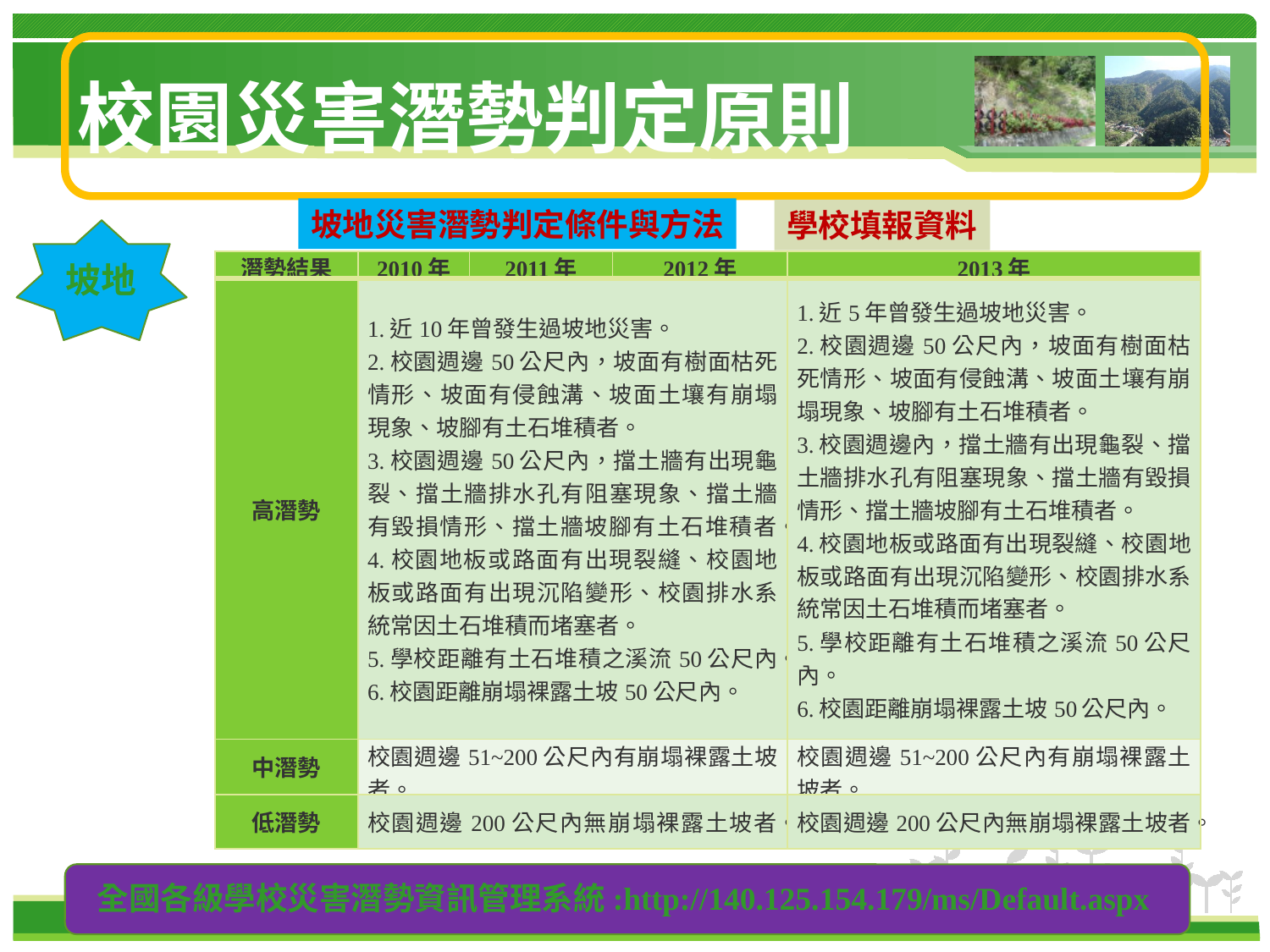

# 校園災害潛勢判定原則

坡地災害潛勢判定條件與方法
學校填報資料

| 潛勢結果 | 2010年 | 2011年 | 2012年 | 2013年 |
| --- | --- | --- | --- | --- |
| 高潛勢 | 1.近10年曾發生過坡地災害。 2.校園週邊50公尺內，坡面有樹面枯死情形、坡面有侵蝕溝、坡面土壤有崩塌現象、坡腳有土石堆積者。 3.校園週邊50公尺內，擋土牆有出現龜裂、擋土牆排水孔有阻塞現象、擋土牆有毀損情形、擋土牆坡腳有土石堆積者。 4.校園地板或路面有出現裂縫、校園地板或路面有出現沉陷變形、校園排水系統常因土石堆積而堵塞者。 5.學校距離有土石堆積之溪流50公尺內。 6.校園距離崩塌裸露土坡50公尺內。 |  |  | 1.近5年曾發生過坡地災害。 2.校園週邊50公尺內，坡面有樹面枯死情形、坡面有侵蝕溝、坡面土壤有崩塌現象、坡腳有土石堆積者。 3.校園週邊內，擋土牆有出現龜裂、擋土牆排水孔有阻塞現象、擋土牆有毀損情形、擋土牆坡腳有土石堆積者。 4.校園地板或路面有出現裂縫、校園地板或路面有出現沉陷變形、校園排水系統常因土石堆積而堵塞者。 5.學校距離有土石堆積之溪流50公尺內。 6.校園距離崩塌裸露土坡50公尺內。 |
| 中潛勢 | 校園週邊51~200公尺內有崩塌裸露土坡者。 |  |  | 校園週邊51~200公尺內有崩塌裸露土坡者。 |
| 低潛勢 | 校園週邊200公尺內無崩塌裸露土坡者。 |  |  | 校園週邊200公尺內無崩塌裸露土坡者。 |
坡地

全國各級學校災害潛勢資訊管理系統:http://140.125.154.179/ms/Default.aspx